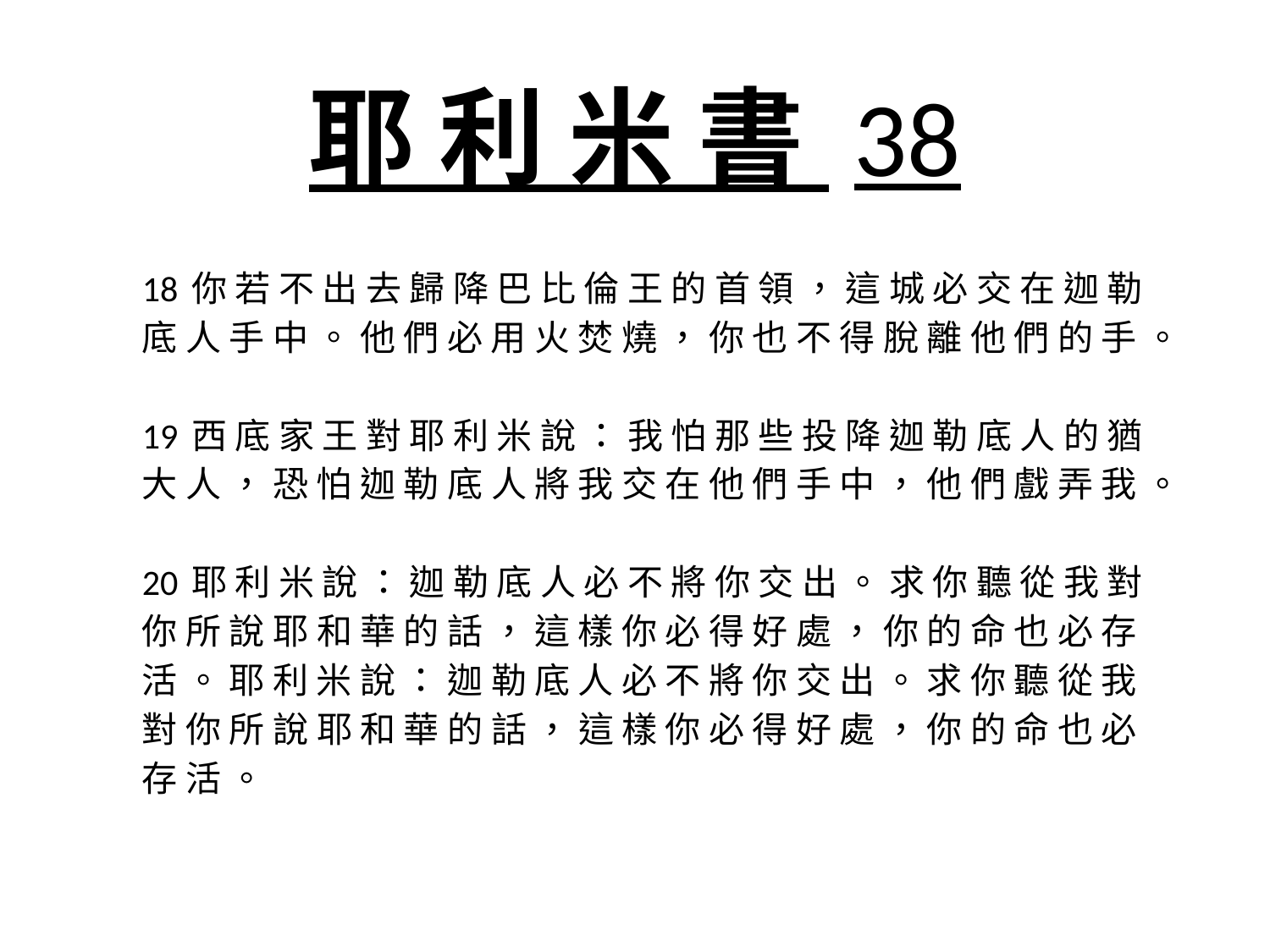

# 耶 利 米 書 38
18 你 若 不 出 去 歸 降 巴 比 倫 王 的 首 領 ， 這 城 必 交 在 迦 勒 底 人 手 中 。 他 們 必 用 火 焚 燒 ， 你 也 不 得 脫 離 他 們 的 手 。

19 西 底 家 王 對 耶 利 米 說 ： 我 怕 那 些 投 降 迦 勒 底 人 的 猶 大 人 ， 恐 怕 迦 勒 底 人 將 我 交 在 他 們 手 中 ， 他 們 戲 弄 我 。

20 耶 利 米 說 ： 迦 勒 底 人 必 不 將 你 交 出 。 求 你 聽 從 我 對 你 所 說 耶 和 華 的 話 ， 這 樣 你 必 得 好 處 ， 你 的 命 也 必 存 活 。 耶 利 米 說 ： 迦 勒 底 人 必 不 將 你 交 出 。 求 你 聽 從 我 對 你 所 說 耶 和 華 的 話 ， 這 樣 你 必 得 好 處 ， 你 的 命 也 必 存 活 。